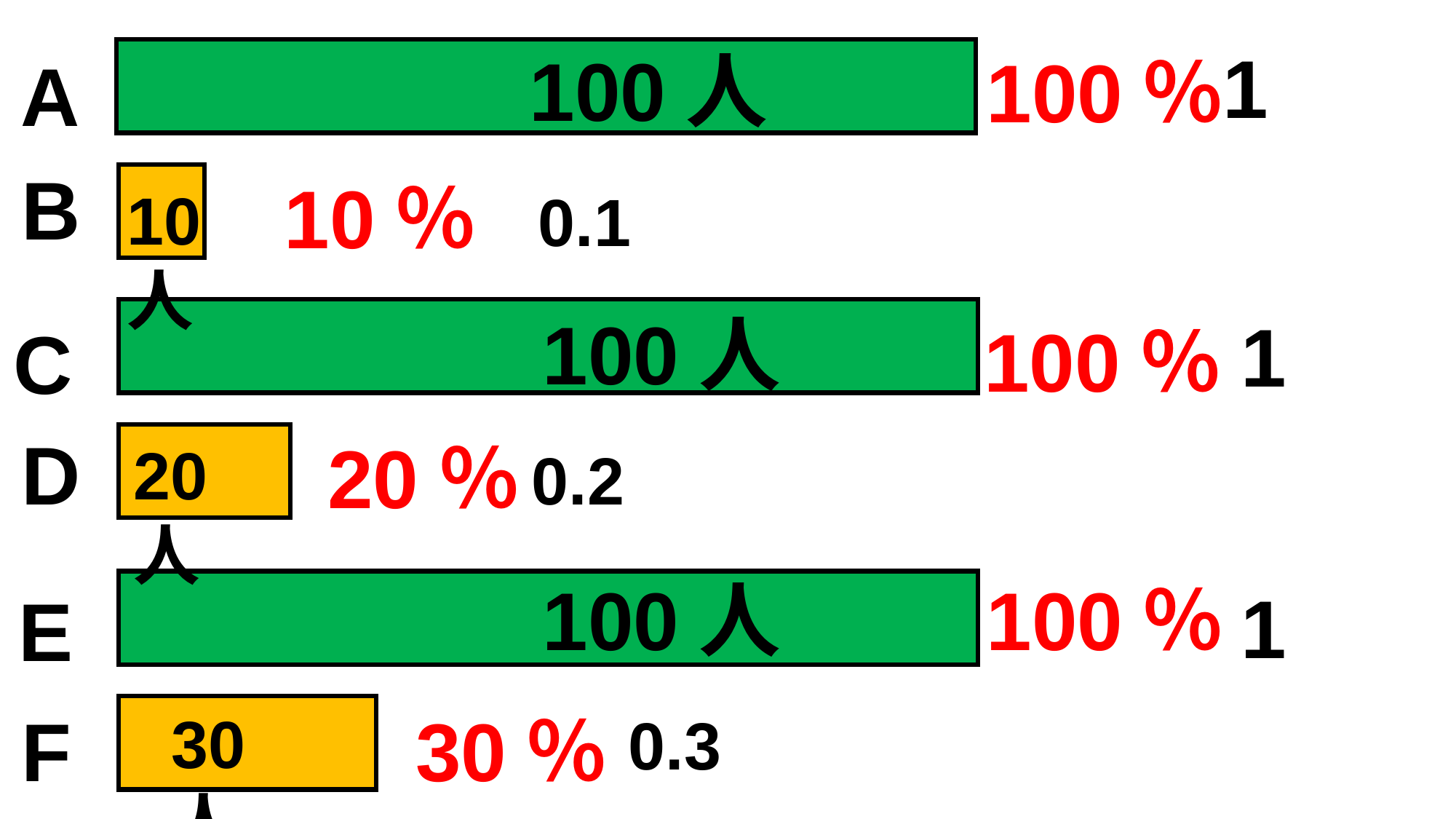

1
100人
100％
A

B
10％

10人
0.1
100人

1
100％
C
D
20％

20人
0.2
100人
100％

1
E
30％
F

30人
0.3